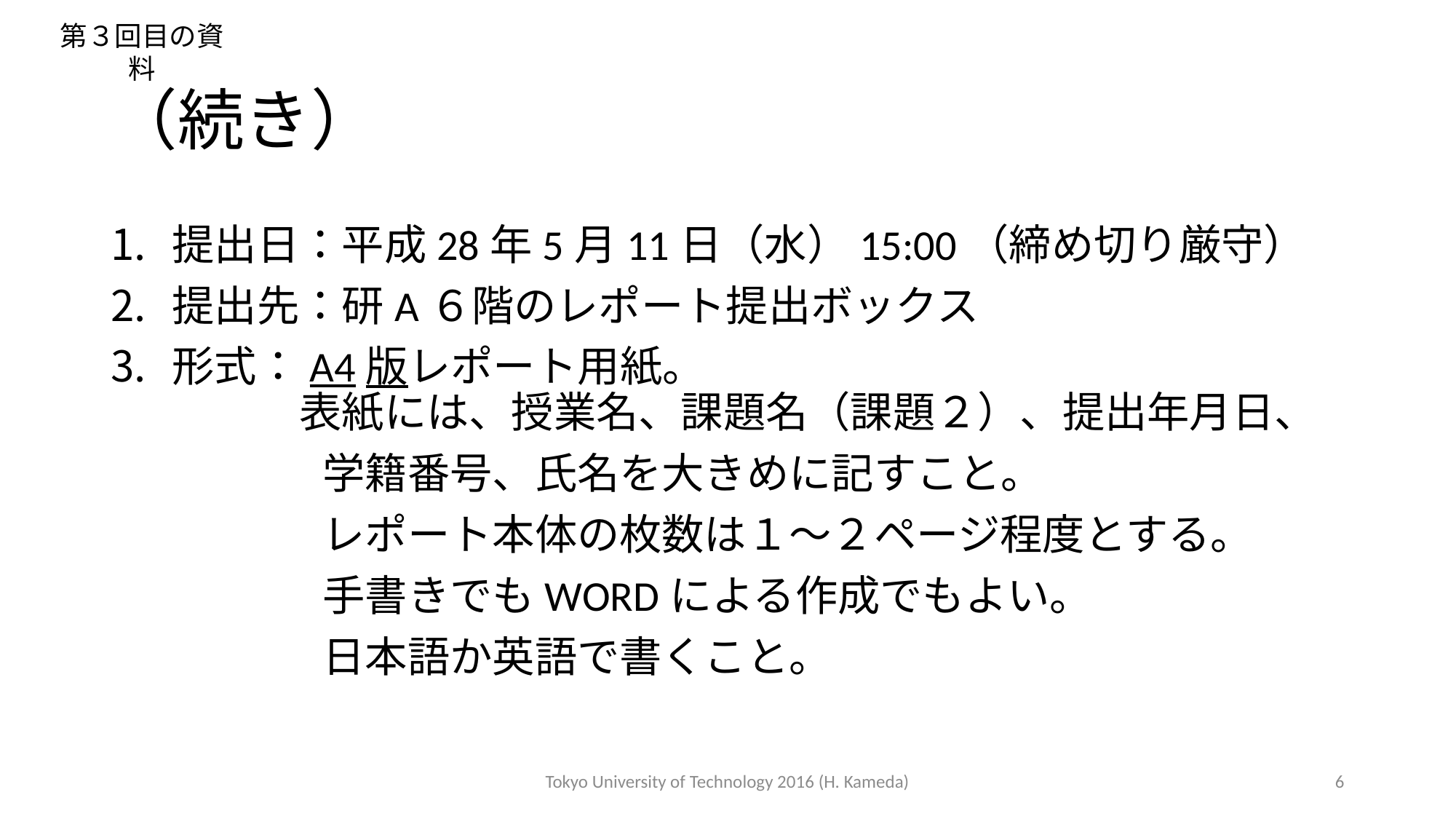

第３回目の資料
# （続き）
提出日：平成28年5月11日（水）15:00（締め切り厳守）
提出先：研A６階のレポート提出ボックス
形式：A4版レポート用紙。
　　　表紙には、授業名、課題名（課題２）、提出年月日、
　　　　　学籍番号、氏名を大きめに記すこと。
　　　　　レポート本体の枚数は１～２ページ程度とする。
　　　　　手書きでもWORDによる作成でもよい。
　　　　　日本語か英語で書くこと。

Tokyo University of Technology 2016 (H. Kameda)
6